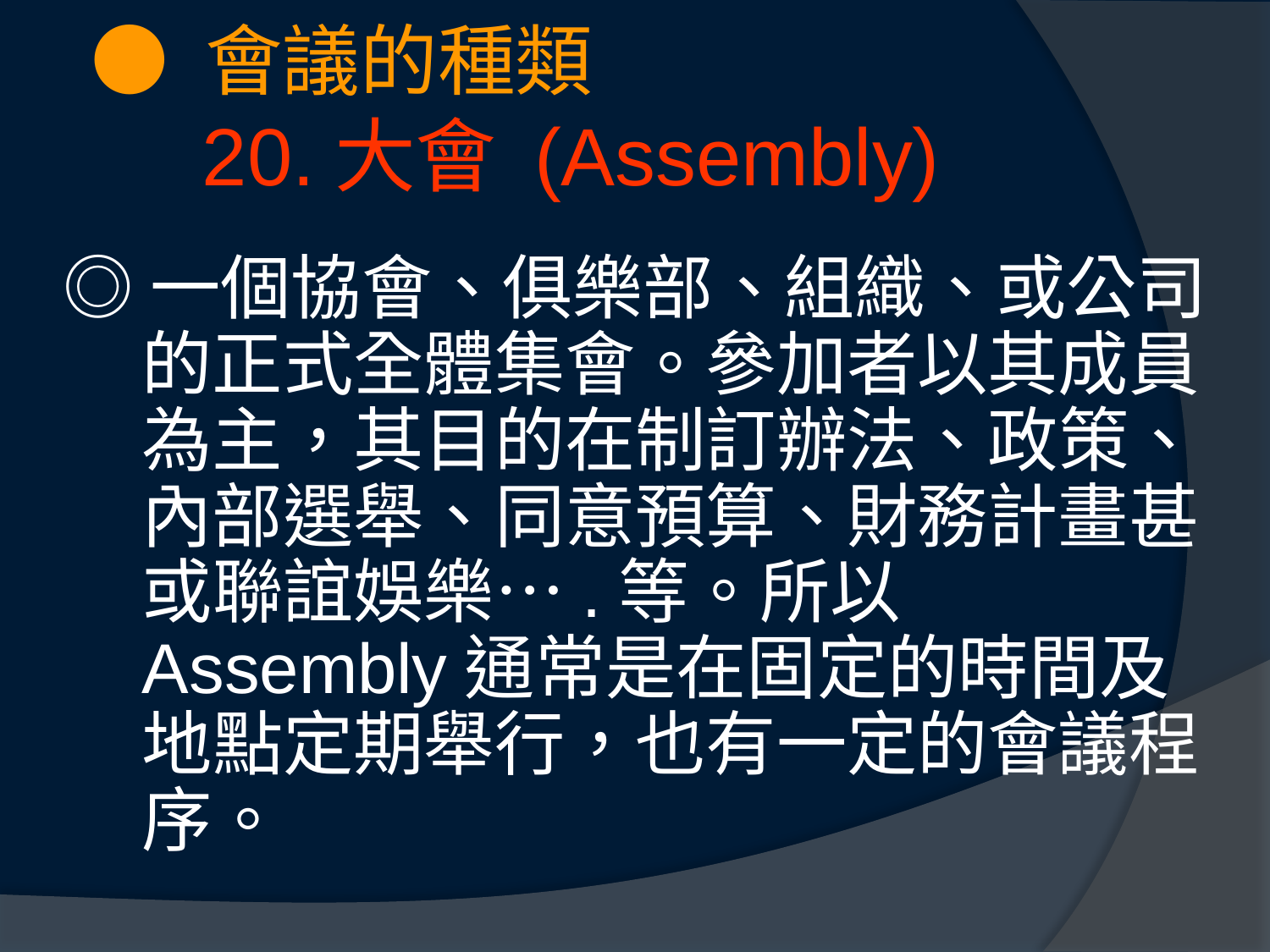

# ● 會議的種類 20.大會 (Assembly)
◎一個協會、俱樂部、組織、或公司的正式全體集會。參加者以其成員為主，其目的在制訂辦法、政策、內部選舉、同意預算、財務計畫甚或聯誼娛樂….等。所以Assembly通常是在固定的時間及地點定期舉行，也有一定的會議程序。